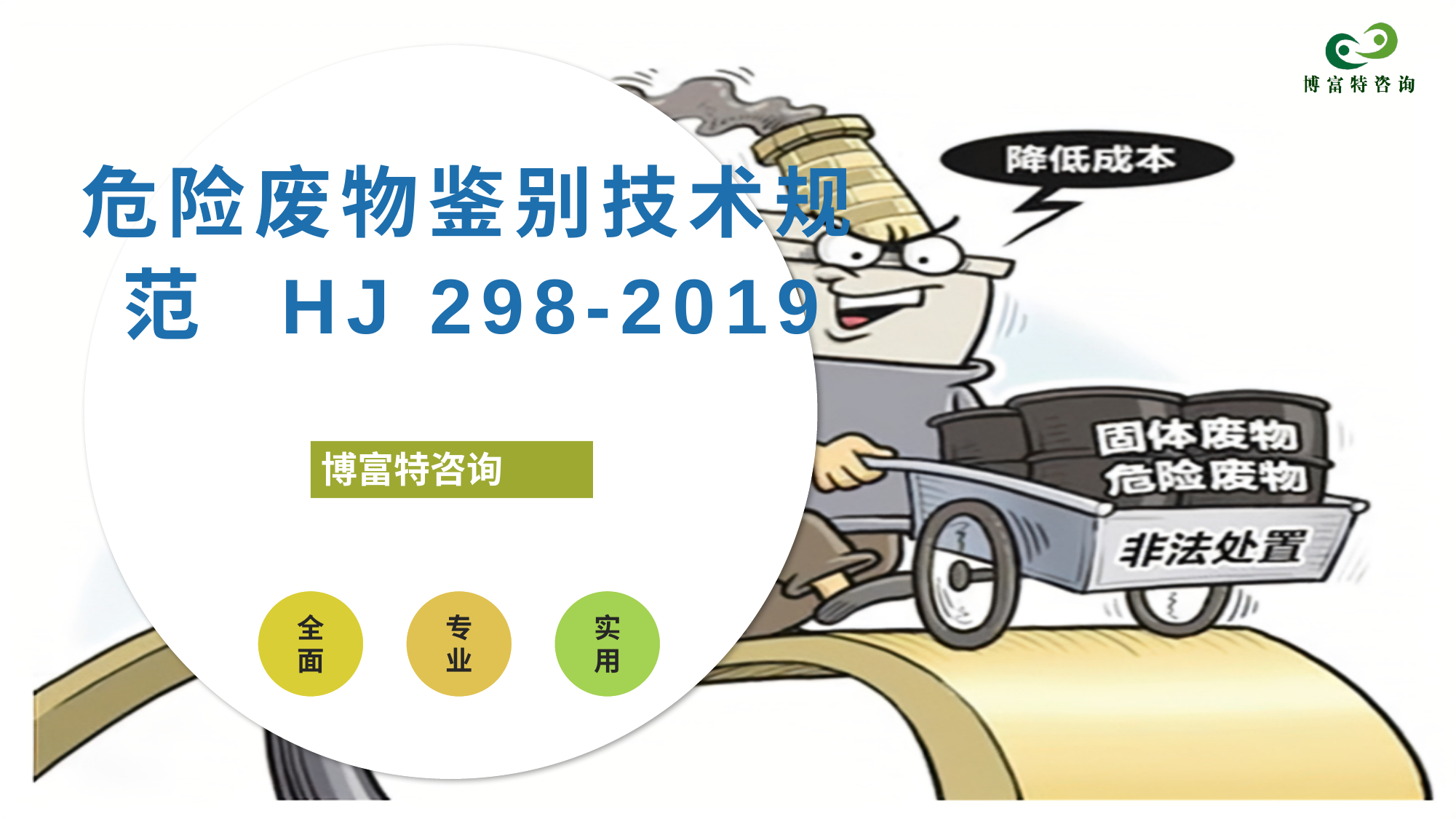

# 危险废物鉴别技术规范  HJ 298-2019
博富特咨询
全面
实用
专业